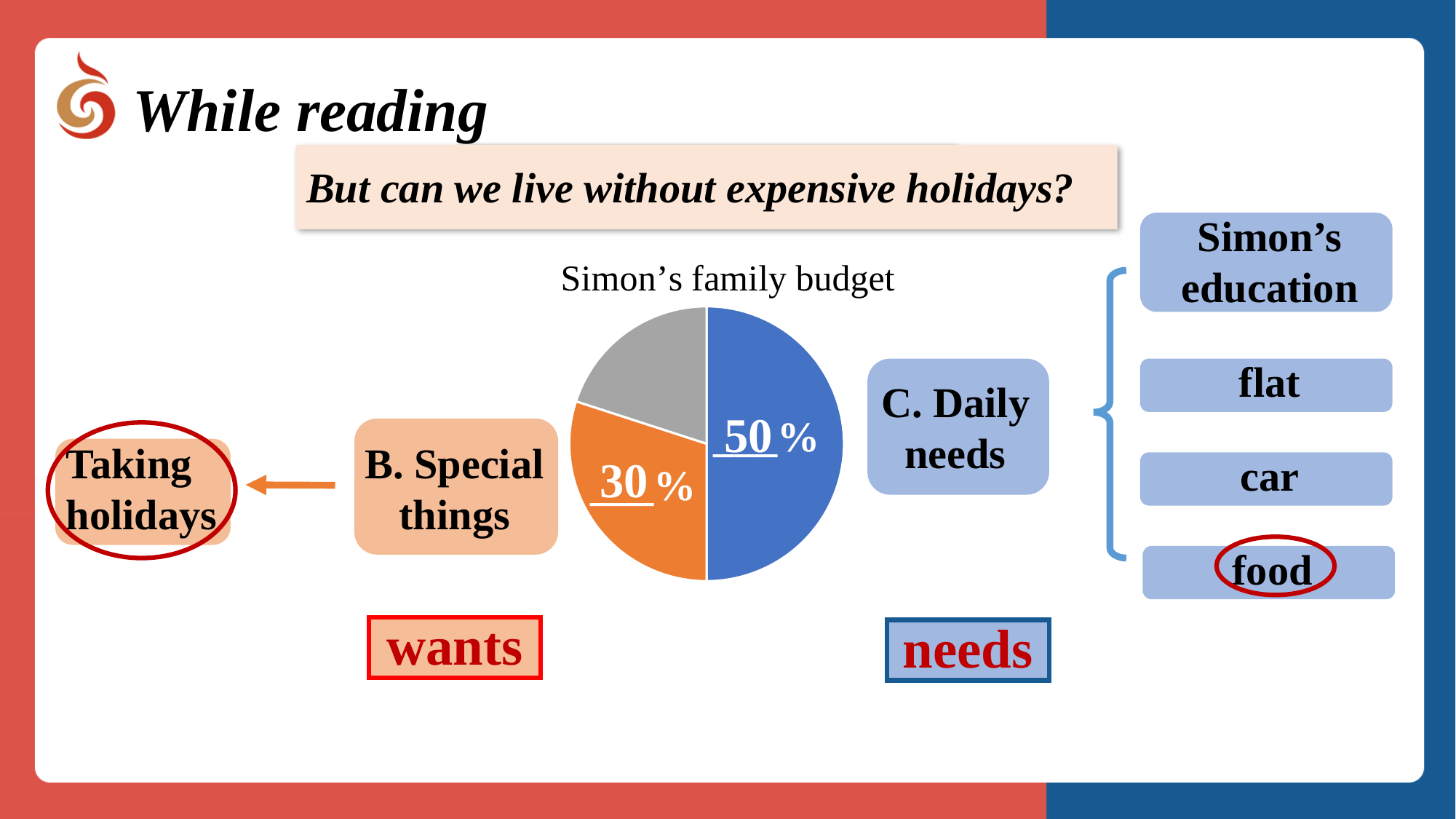

While reading
Can we live without food?
But can we live without expensive holidays?
Simon’s education

### Chart: Simon’s family budget

| Category | 销售额 |
|---|---|
| 第一季度 | 5.0 |
| 第二季度 | 3.0 |
| 第三季度 | 2.0 |
flat

C. Daily needs
50
___%

B. Special things
Taking holidays

car

30
___%
food

20
___%

wants
needs